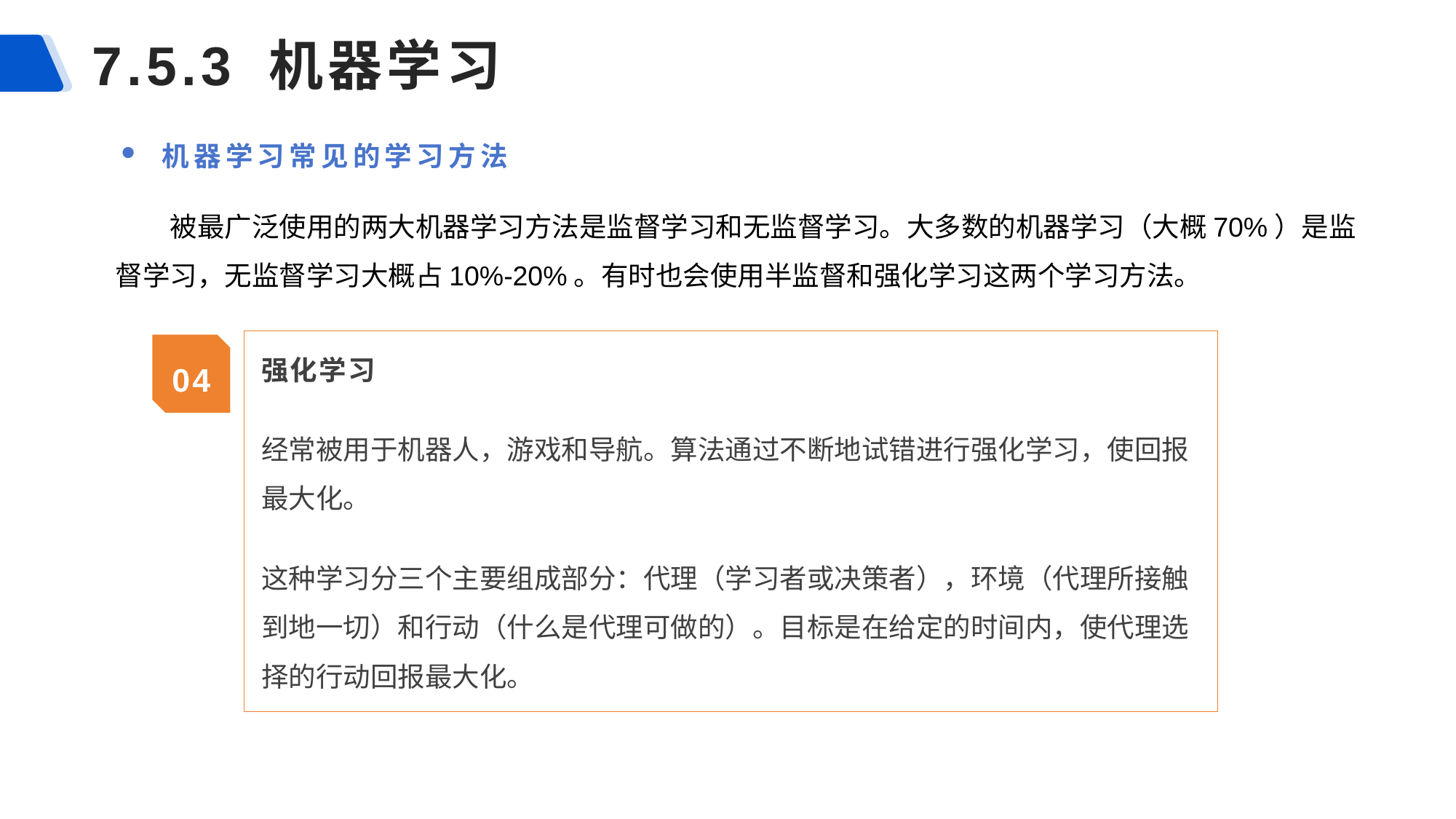

# 7.5.3 机器学习
机器学习常见的学习方法
被最广泛使用的两大机器学习方法是监督学习和无监督学习。大多数的机器学习（大概70%）是监督学习，无监督学习大概占10%-20%。有时也会使用半监督和强化学习这两个学习方法。

强化学习
经常被用于机器人，游戏和导航。算法通过不断地试错进行强化学习，使回报最大化。
这种学习分三个主要组成部分：代理（学习者或决策者），环境（代理所接触到地一切）和行动（什么是代理可做的）。目标是在给定的时间内，使代理选择的行动回报最大化。

04